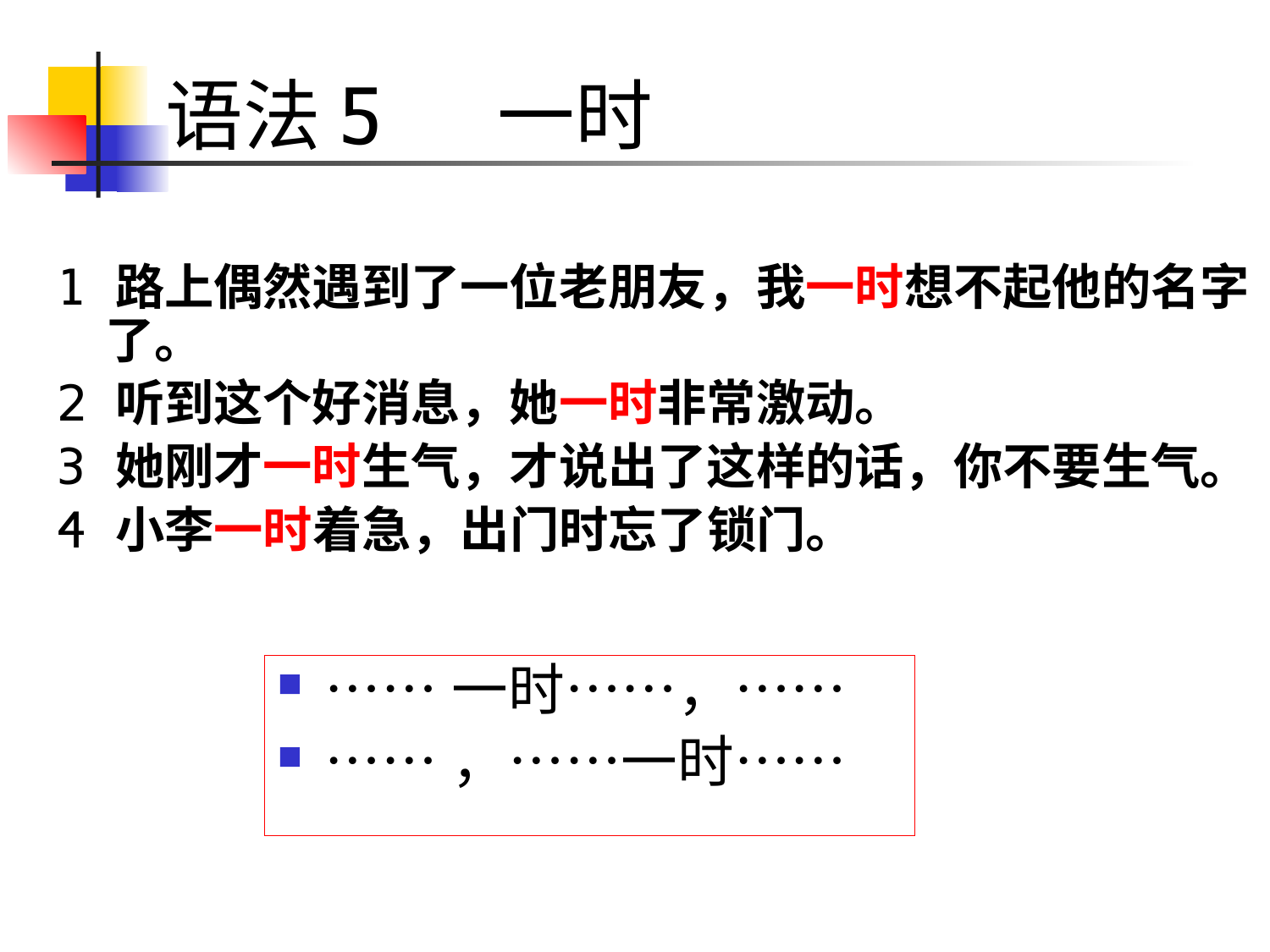

# 语法5    一时
1 路上偶然遇到了一位老朋友，我一时想不起他的名字了。
2 听到这个好消息，她一时非常激动。
3 她刚才一时生气，才说出了这样的话，你不要生气。
4 小李一时着急，出门时忘了锁门。
……一时……，……
……，……一时……